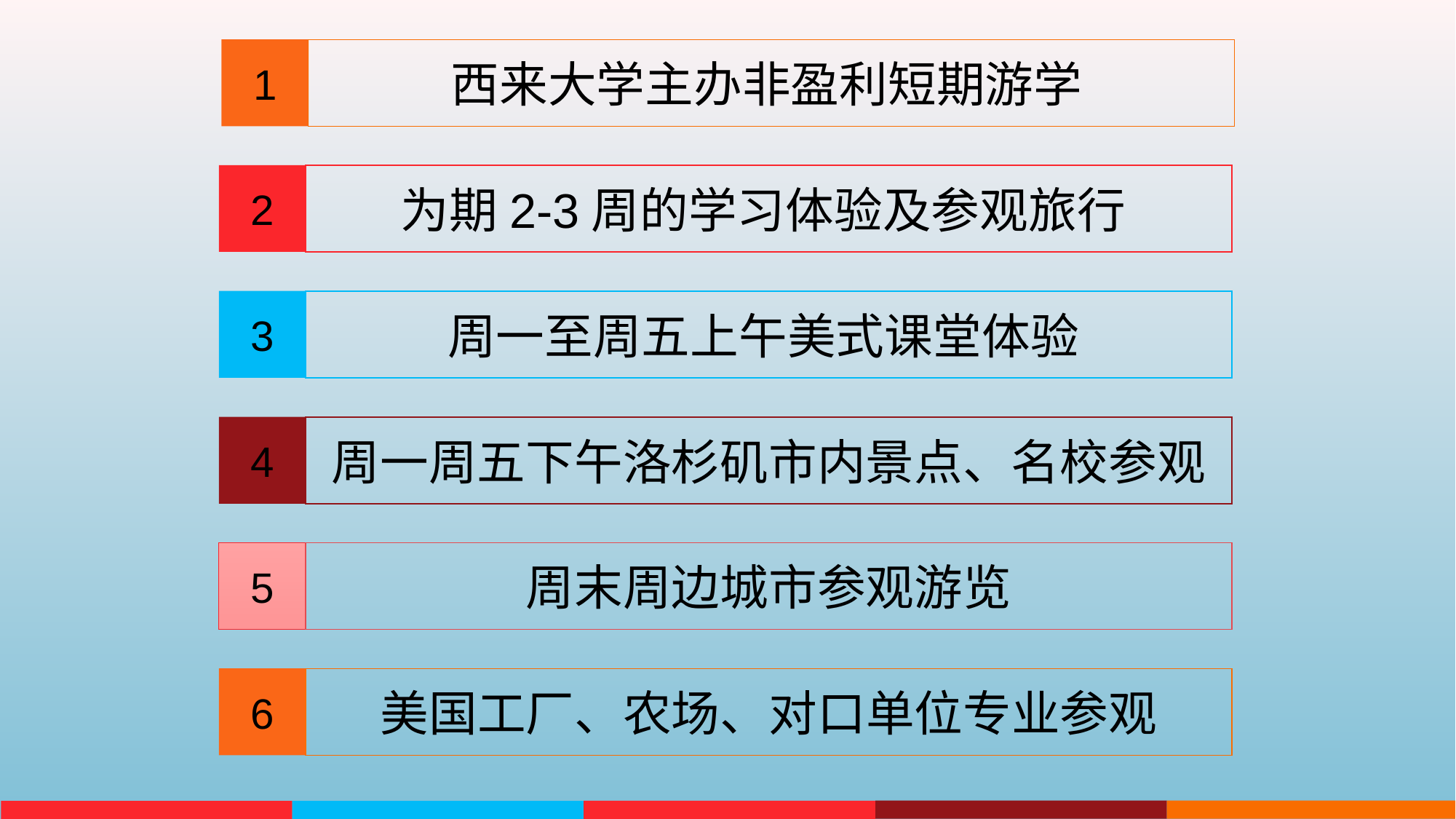

1
西来大学主办非盈利短期游学
2
为期2-3周的学习体验及参观旅行
3
周一至周五上午美式课堂体验
4
周一周五下午洛杉矶市内景点、名校参观
5
周末周边城市参观游览
6
美国工厂、农场、对口单位专业参观
33